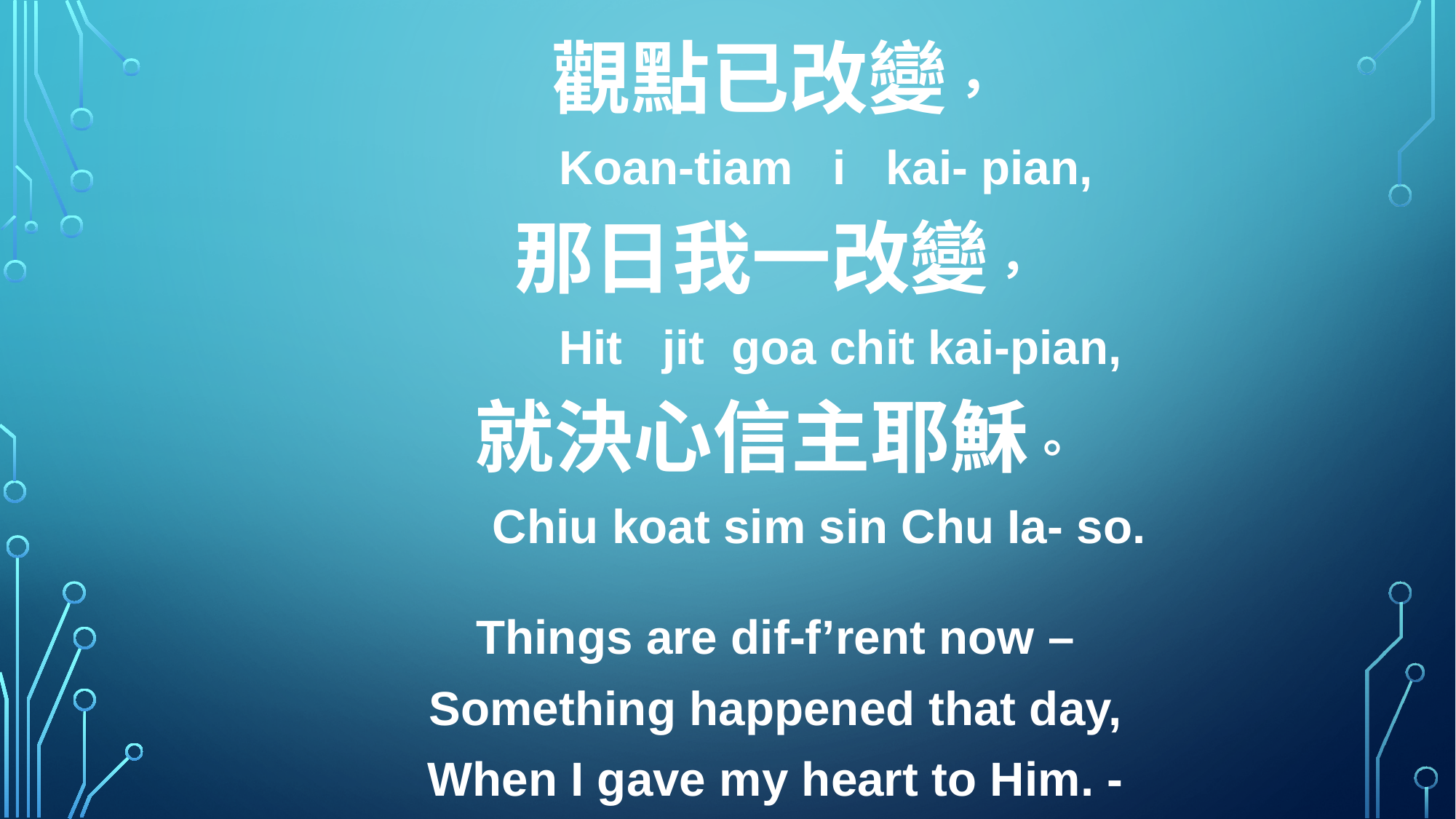

觀點已改變，
                  Koan-tiam   i   kai- pian,
那日我一改變，
                  Hit   jit  goa chit kai-pian,
就決心信主耶穌。
             Chiu koat sim sin Chu Ia- so.

Things are dif-f’rent now –
Something happened that day,
When I gave my heart to Him. -